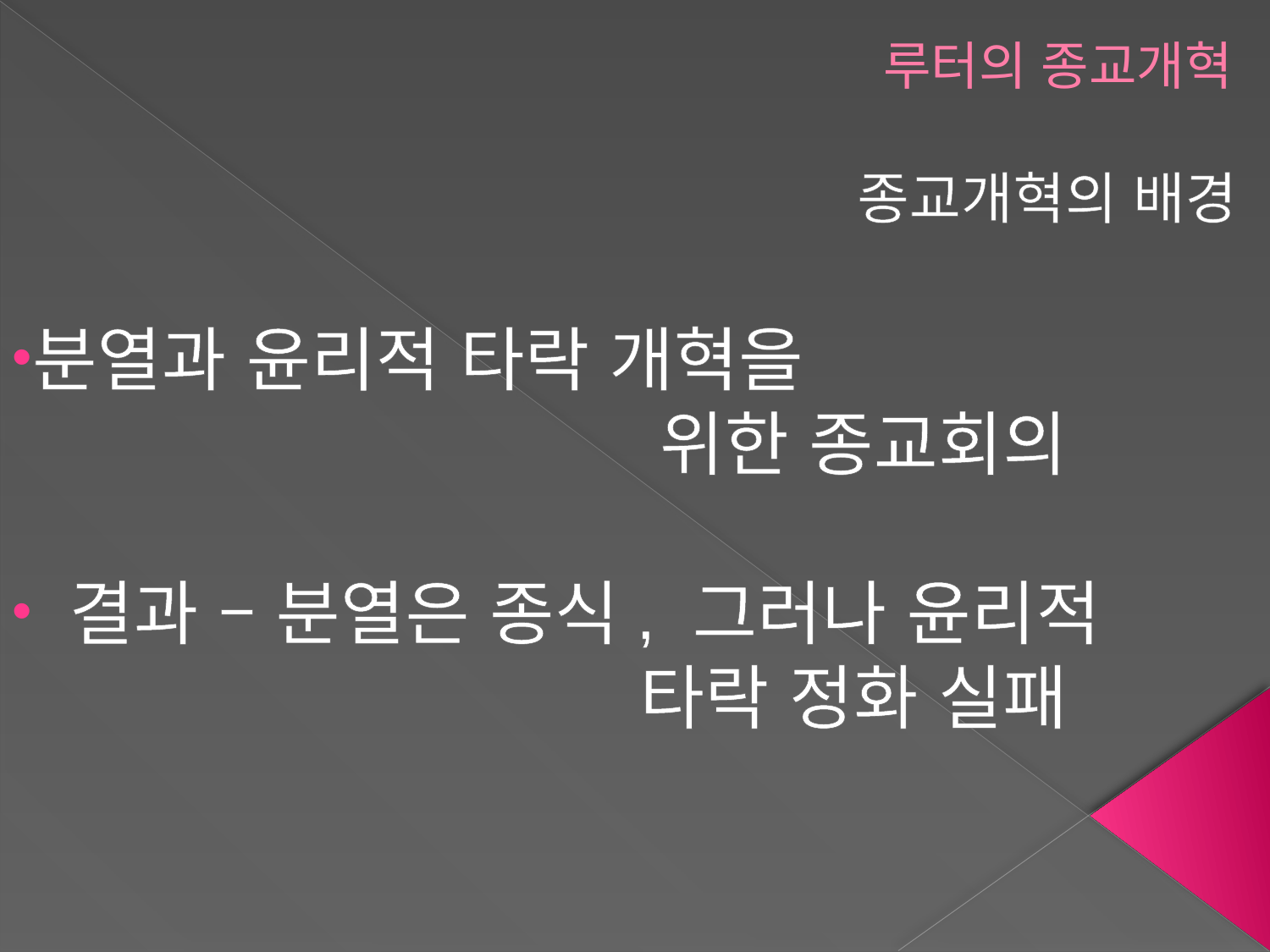

# 루터의 종교개혁
종교개혁의 배경

분열과 윤리적 타락 개혁을
                                위한 종교회의

 결과 – 분열은 종식, 그러나 윤리적
                               타락 정화 실패